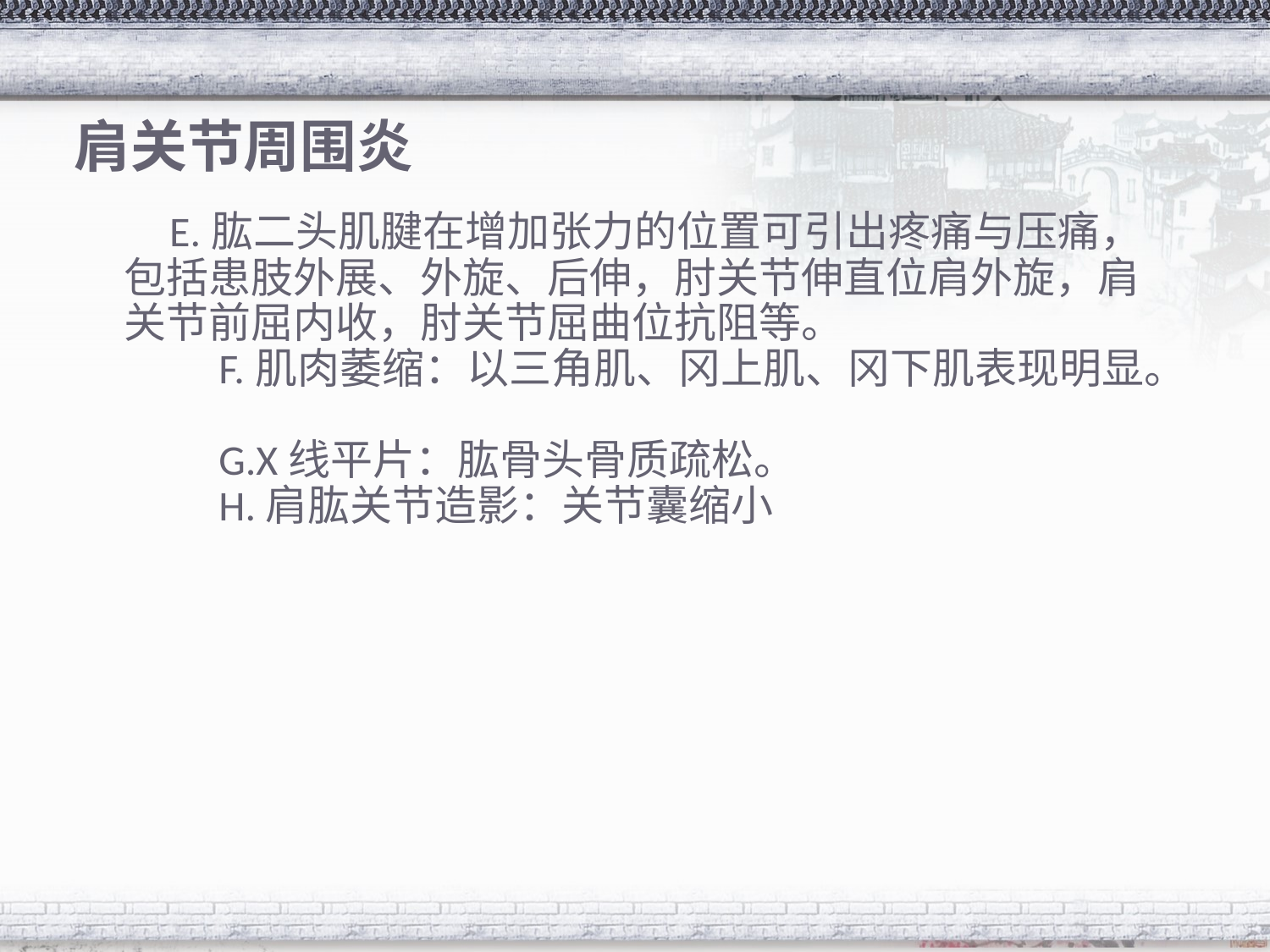

# 肩关节周围炎
          E.肱二头肌腱在增加张力的位置可引出疼痛与压痛，包括患肢外展、外旋、后伸，肘关节伸直位肩外旋，肩关节前屈内收，肘关节屈曲位抗阻等。
　　F.肌肉萎缩：以三角肌、冈上肌、冈下肌表现明显。
　　G.X线平片：肱骨头骨质疏松。
　　H.肩肱关节造影：关节囊缩小